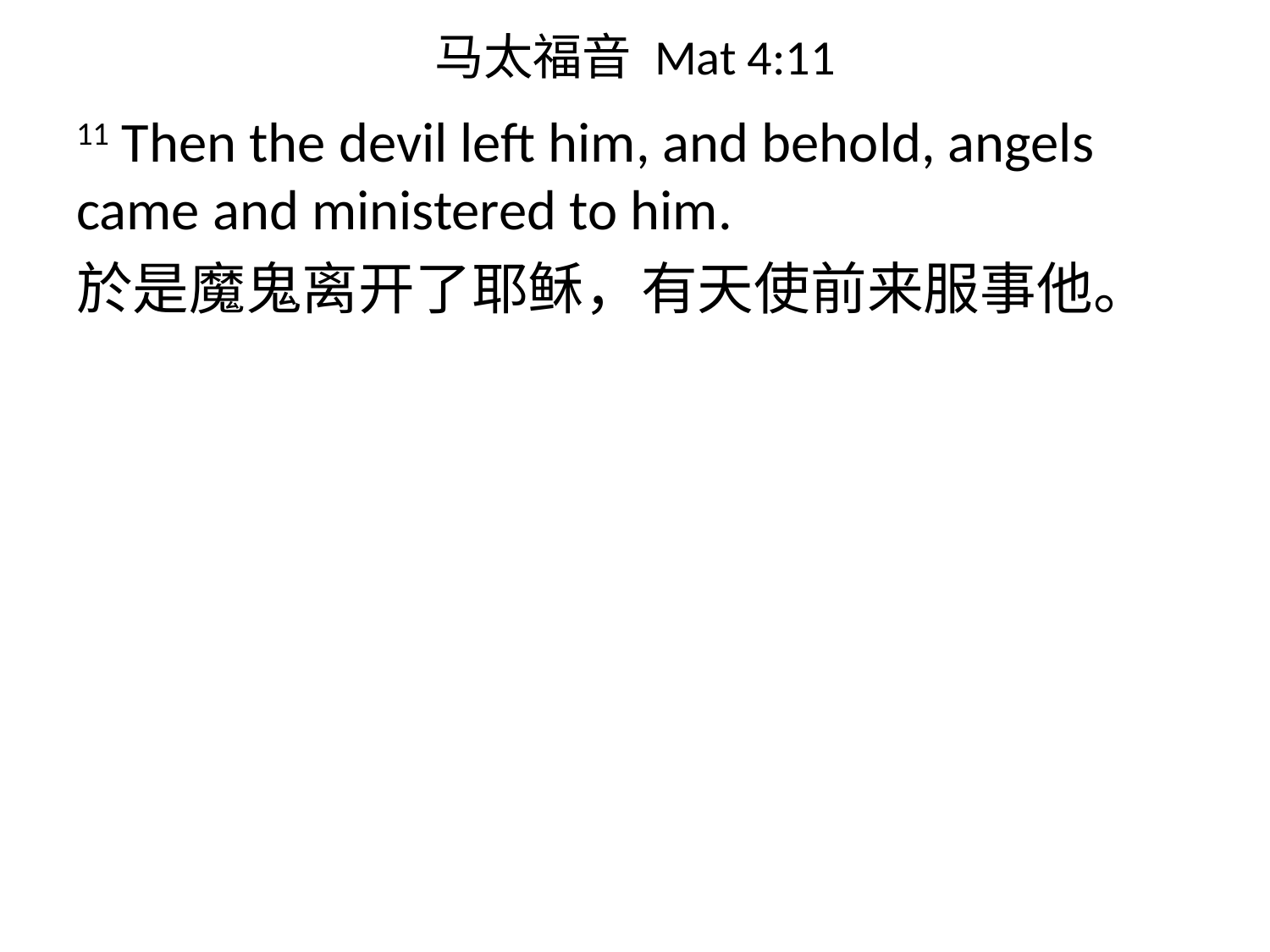

# 马太福音 Mat 4:11
11 Then the devil left him, and behold, angels came and ministered to him.
於是魔鬼离开了耶稣，有天使前来服事他。